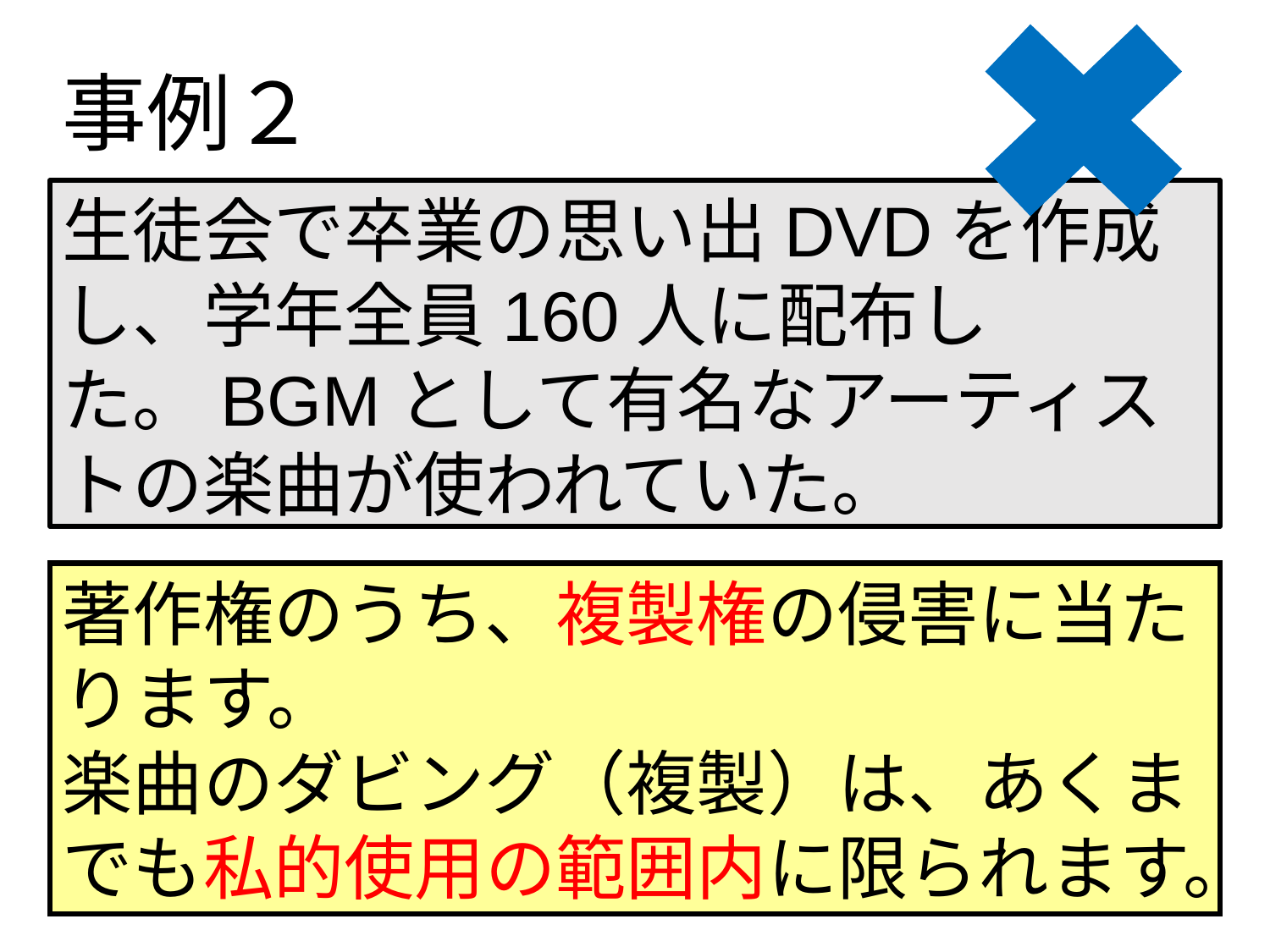

事例２
生徒会で卒業の思い出DVDを作成し、学年全員160人に配布した。BGMとして有名なアーティストの楽曲が使われていた。
著作権のうち、複製権の侵害に当たります。
楽曲のダビング（複製）は、あくまでも私的使用の範囲内に限られます。